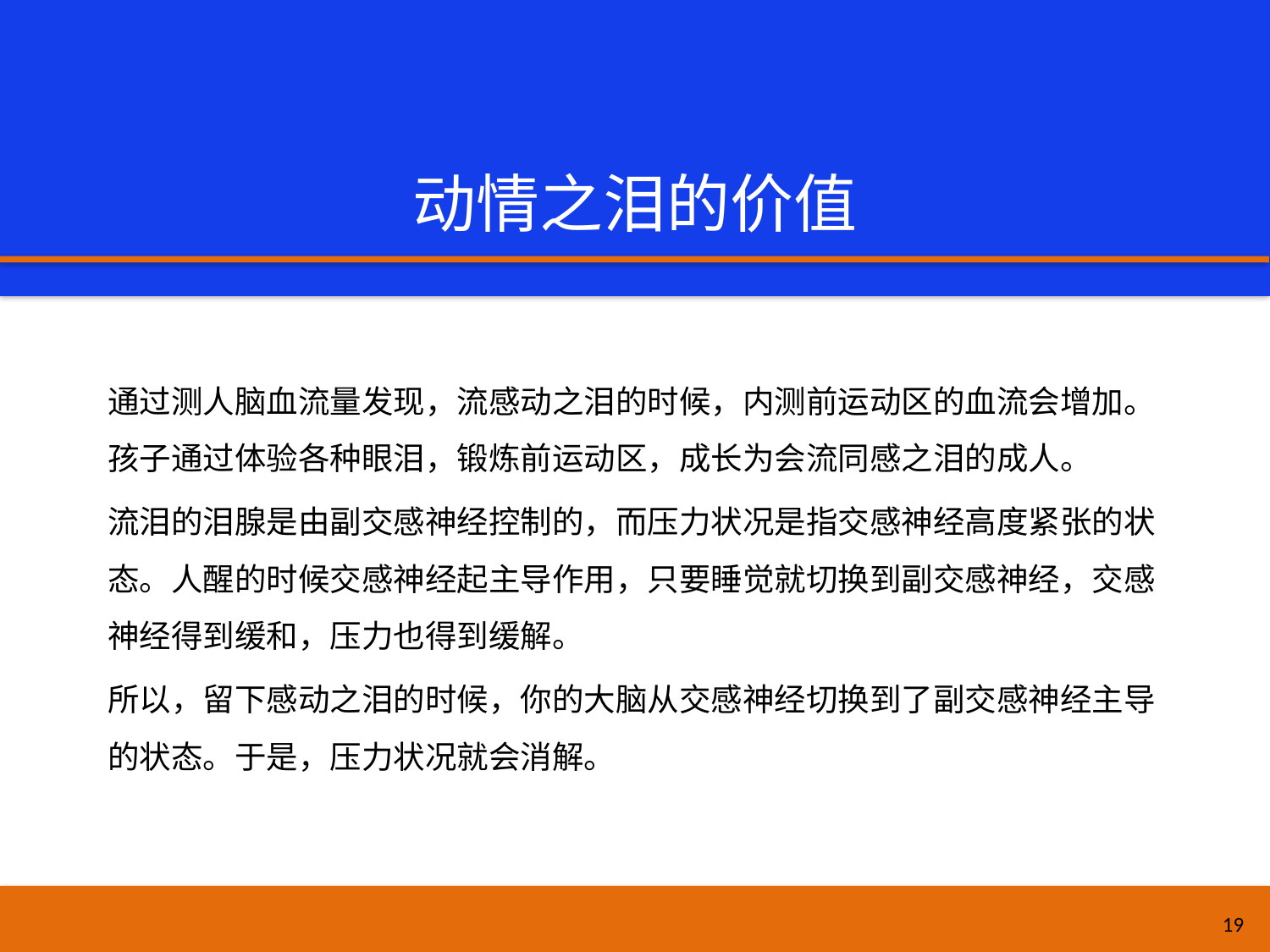

# 动情之泪的价值
通过测人脑血流量发现，流感动之泪的时候，内测前运动区的血流会增加。孩子通过体验各种眼泪，锻炼前运动区，成长为会流同感之泪的成人。
流泪的泪腺是由副交感神经控制的，而压力状况是指交感神经高度紧张的状态。人醒的时候交感神经起主导作用，只要睡觉就切换到副交感神经，交感神经得到缓和，压力也得到缓解。
所以，留下感动之泪的时候，你的大脑从交感神经切换到了副交感神经主导的状态。于是，压力状况就会消解。